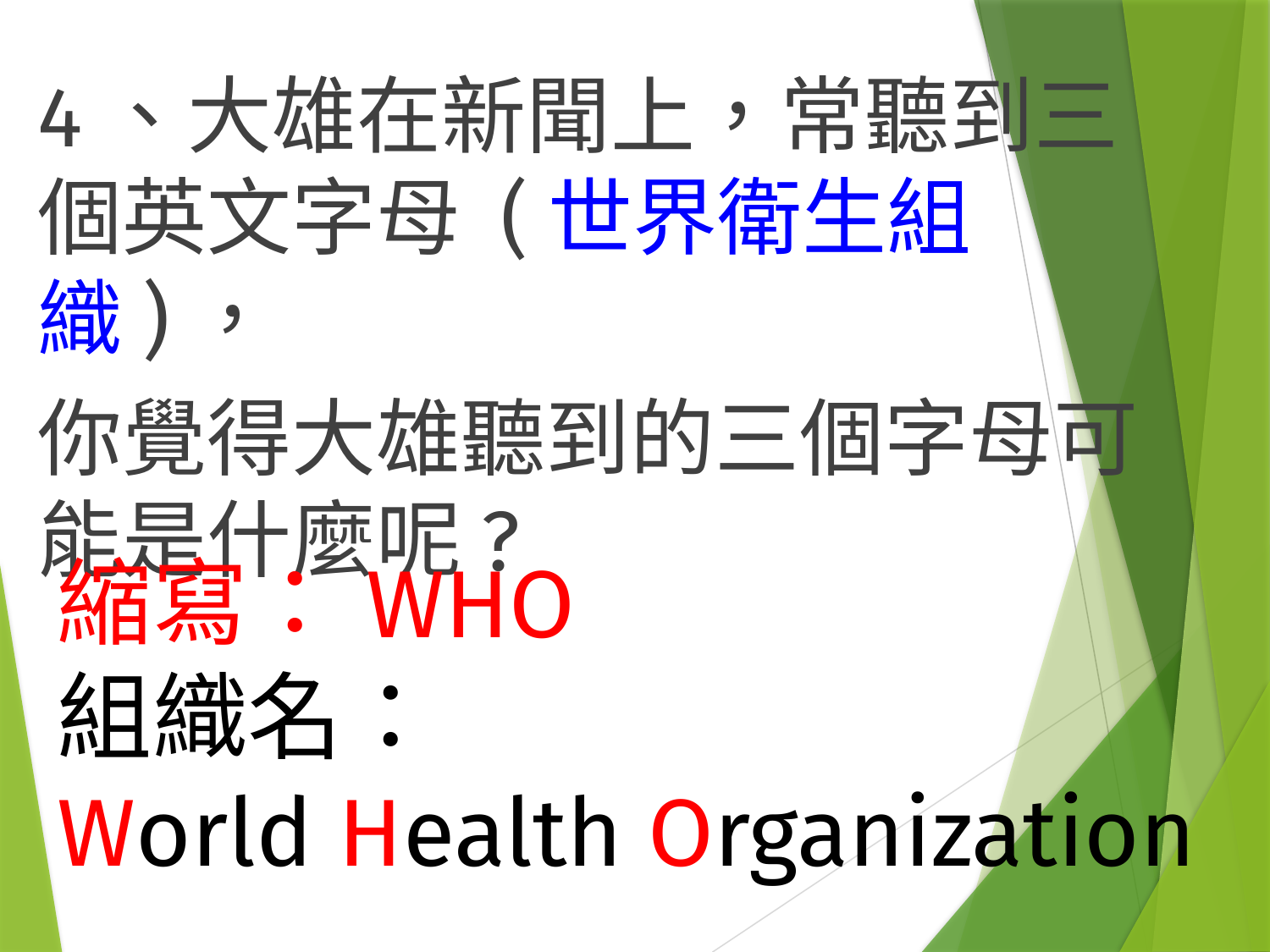

4、大雄在新聞上，常聽到三個英文字母 (世界衛生組織)，
你覺得大雄聽到的三個字母可能是什麼呢?
縮寫：WHO
組織名：
World Health Organization